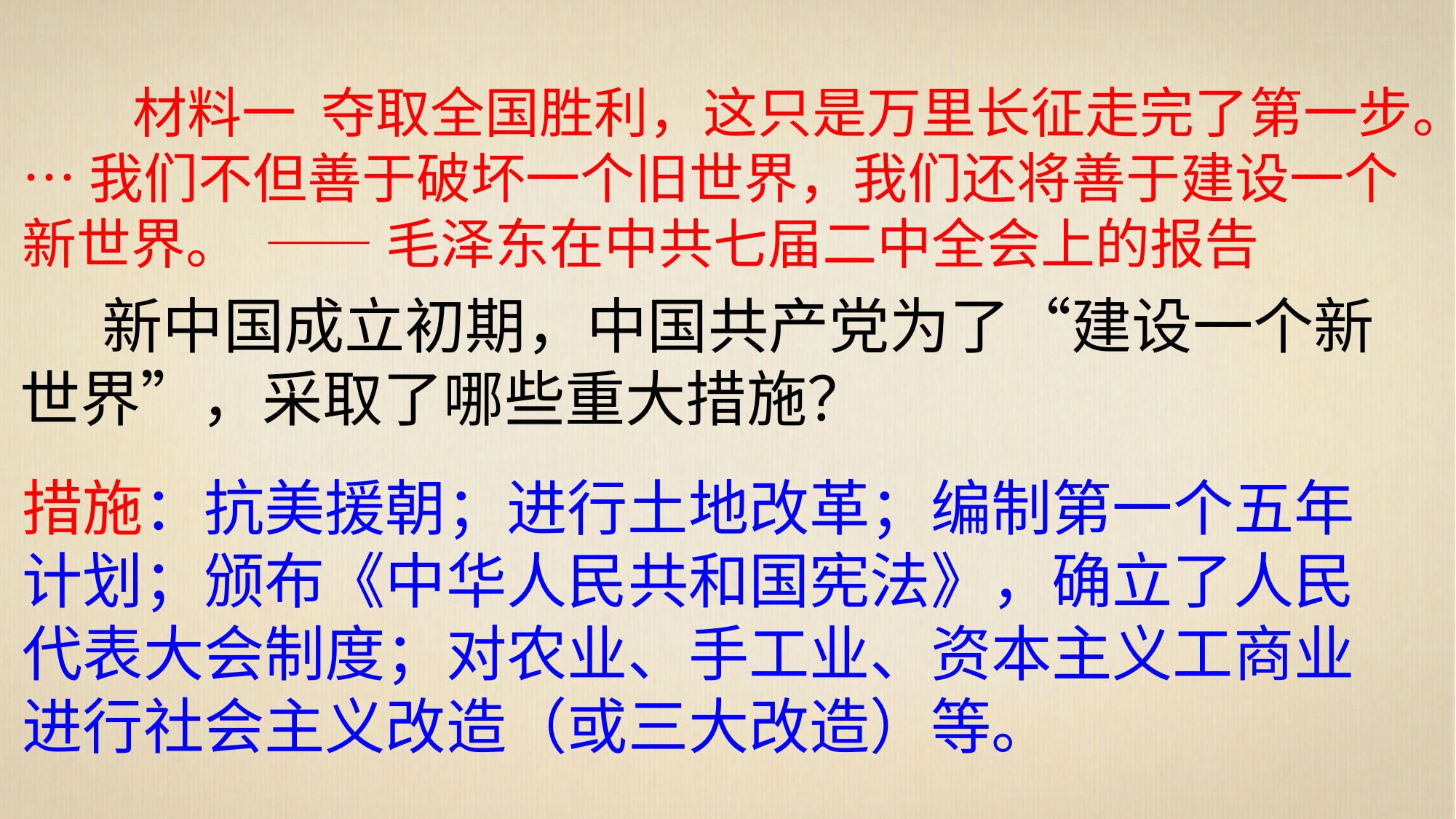

材料一  夺取全国胜利，这只是万里长征走完了第一步。… 我们不但善于破坏一个旧世界，我们还将善于建设一个新世界。  —— 毛泽东在中共七届二中全会上的报告
     新中国成立初期，中国共产党为了“建设一个新
世界”，采取了哪些重大措施？
措施：抗美援朝；进行土地改革；编制第一个五年计划；颁布《中华人民共和国宪法》，确立了人民代表大会制度；对农业、手工业、资本主义工商业进行社会主义改造（或三大改造）等。